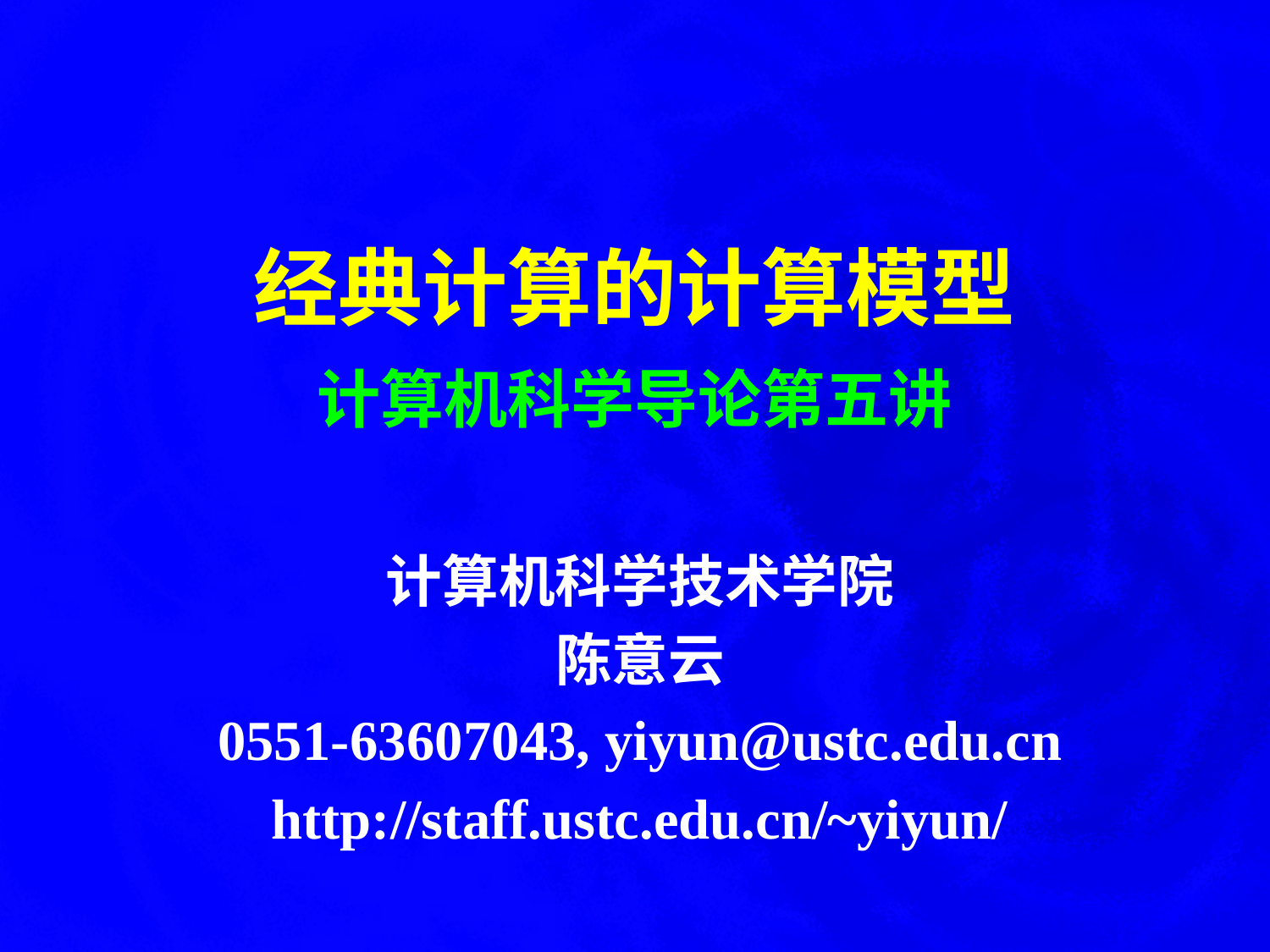

# 经典计算的计算模型 计算机科学导论第五讲
计算机科学技术学院
陈意云
0551-63607043, yiyun@ustc.edu.cn
http://staff.ustc.edu.cn/~yiyun/